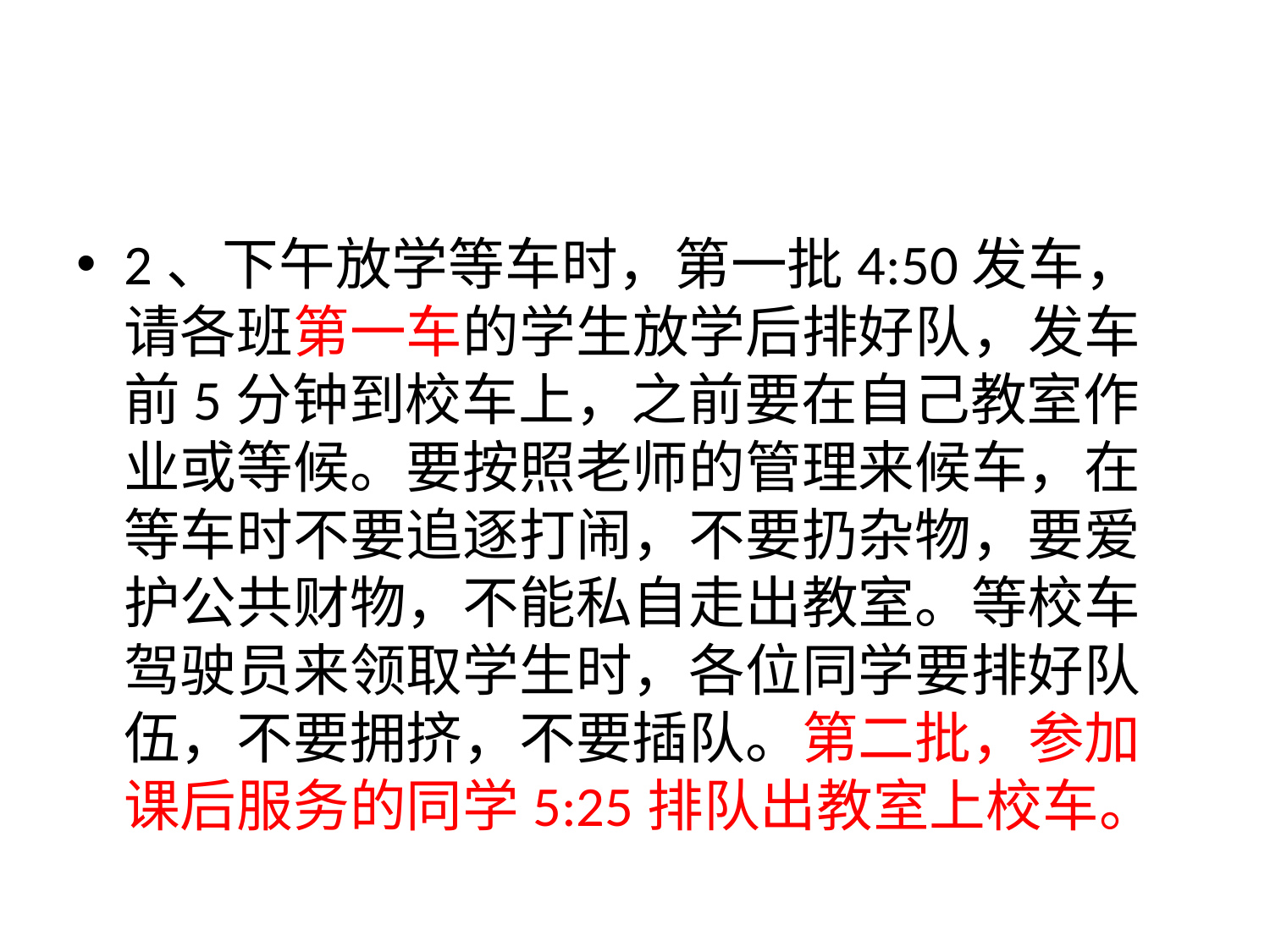

#
2、下午放学等车时，第一批4:50发车，请各班第一车的学生放学后排好队，发车前5分钟到校车上，之前要在自己教室作业或等候。要按照老师的管理来候车，在等车时不要追逐打闹，不要扔杂物，要爱护公共财物，不能私自走出教室。等校车驾驶员来领取学生时，各位同学要排好队伍，不要拥挤，不要插队。第二批，参加课后服务的同学5:25排队出教室上校车。